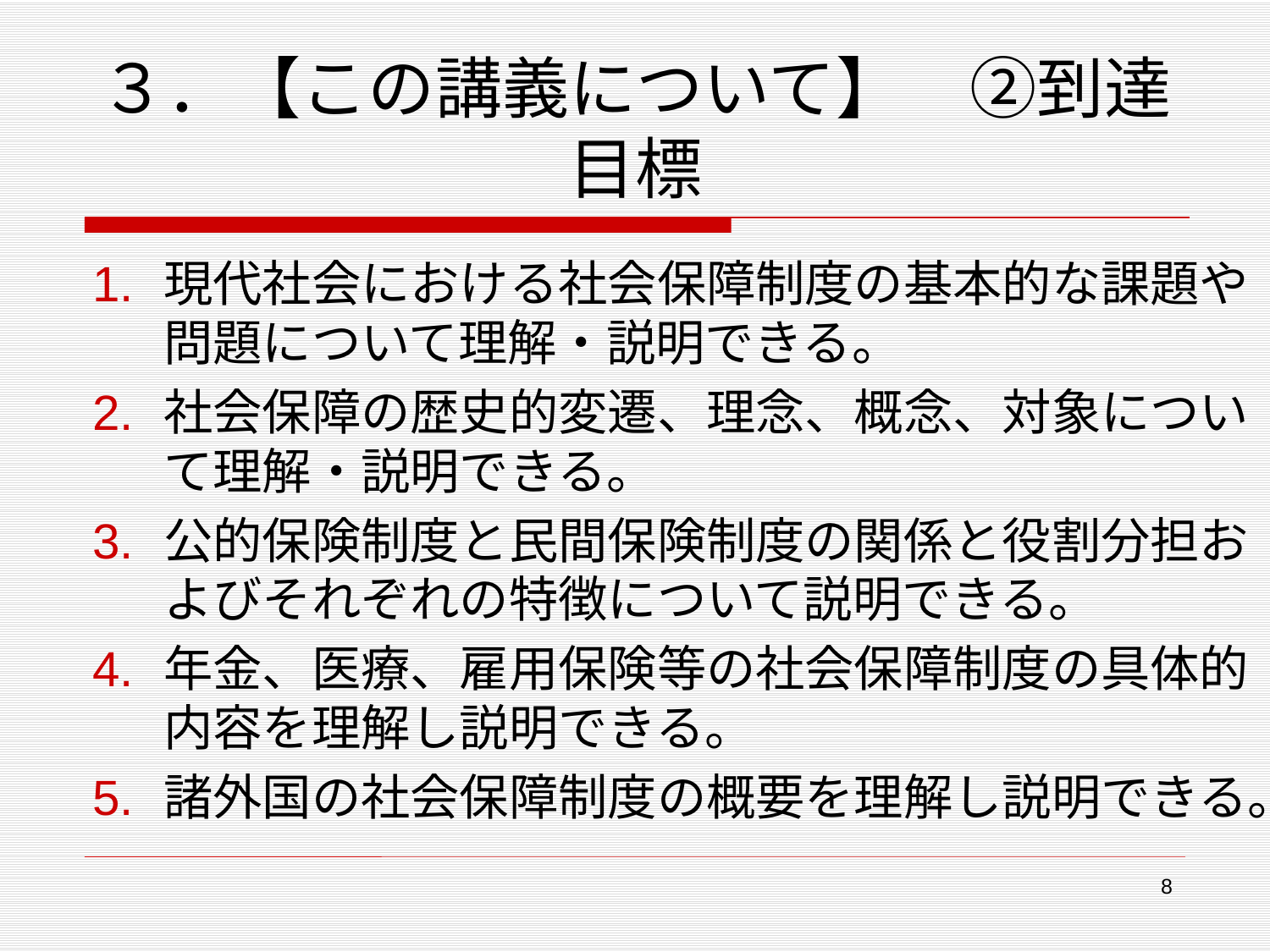

# ３．【この講義について】　②到達目標
現代社会における社会保障制度の基本的な課題や問題について理解・説明できる。
社会保障の歴史的変遷、理念、概念、対象について理解・説明できる。
公的保険制度と民間保険制度の関係と役割分担およびそれぞれの特徴について説明できる。
年金、医療、雇用保険等の社会保障制度の具体的内容を理解し説明できる。
諸外国の社会保障制度の概要を理解し説明できる。
8